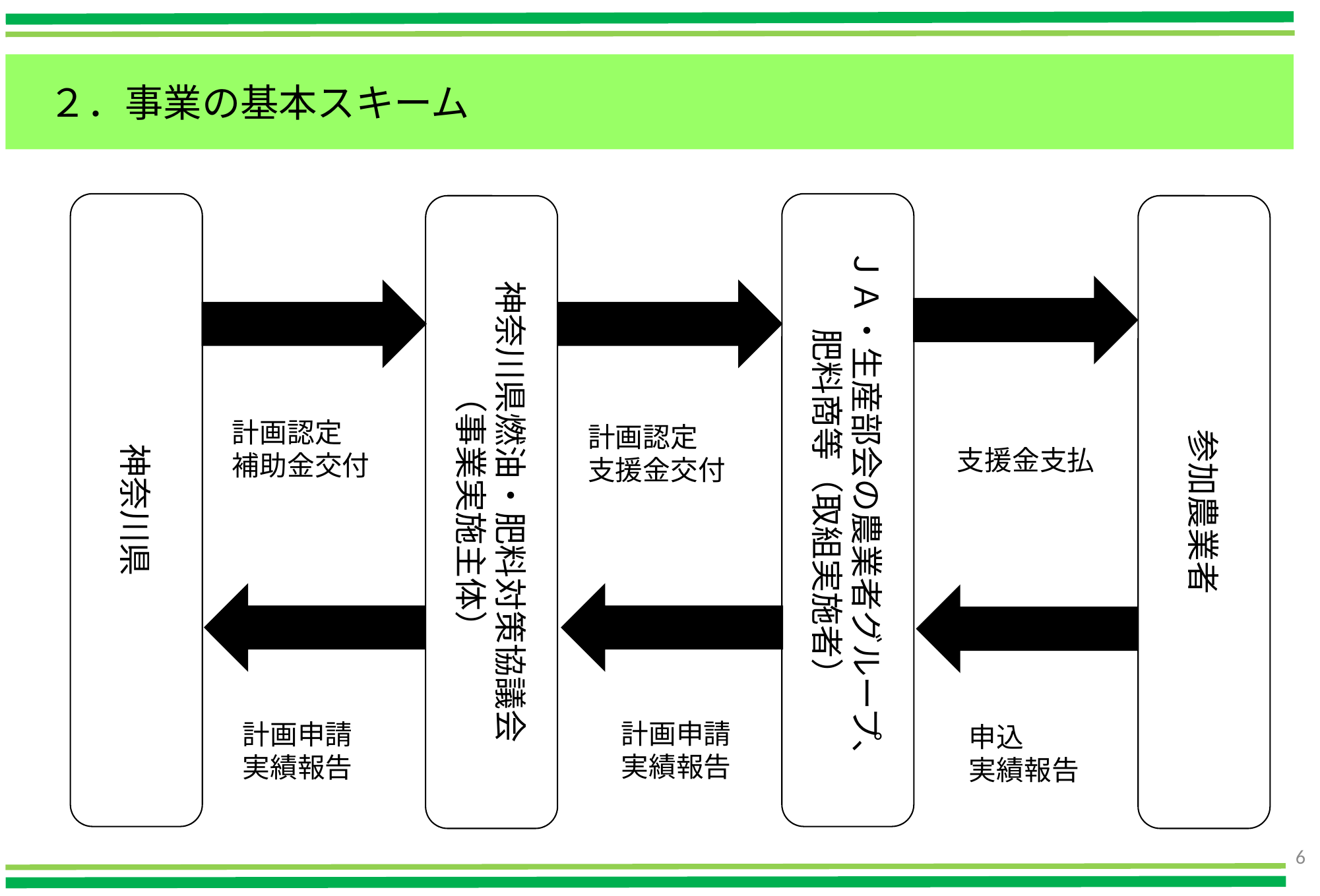

２．事業の基本スキーム
神奈川県
ＪＡ・生産部会の農業者グループ、
肥料商等（取組実施者）
神奈川県燃油・肥料対策協議会
（事業実施主体）
参加農業者

 計画認定
 補助金交付
 計画認定
 支援金交付
支援金支払

計画申請
実績報告
 計画申請
 実績報告
　申込
　実績報告
6